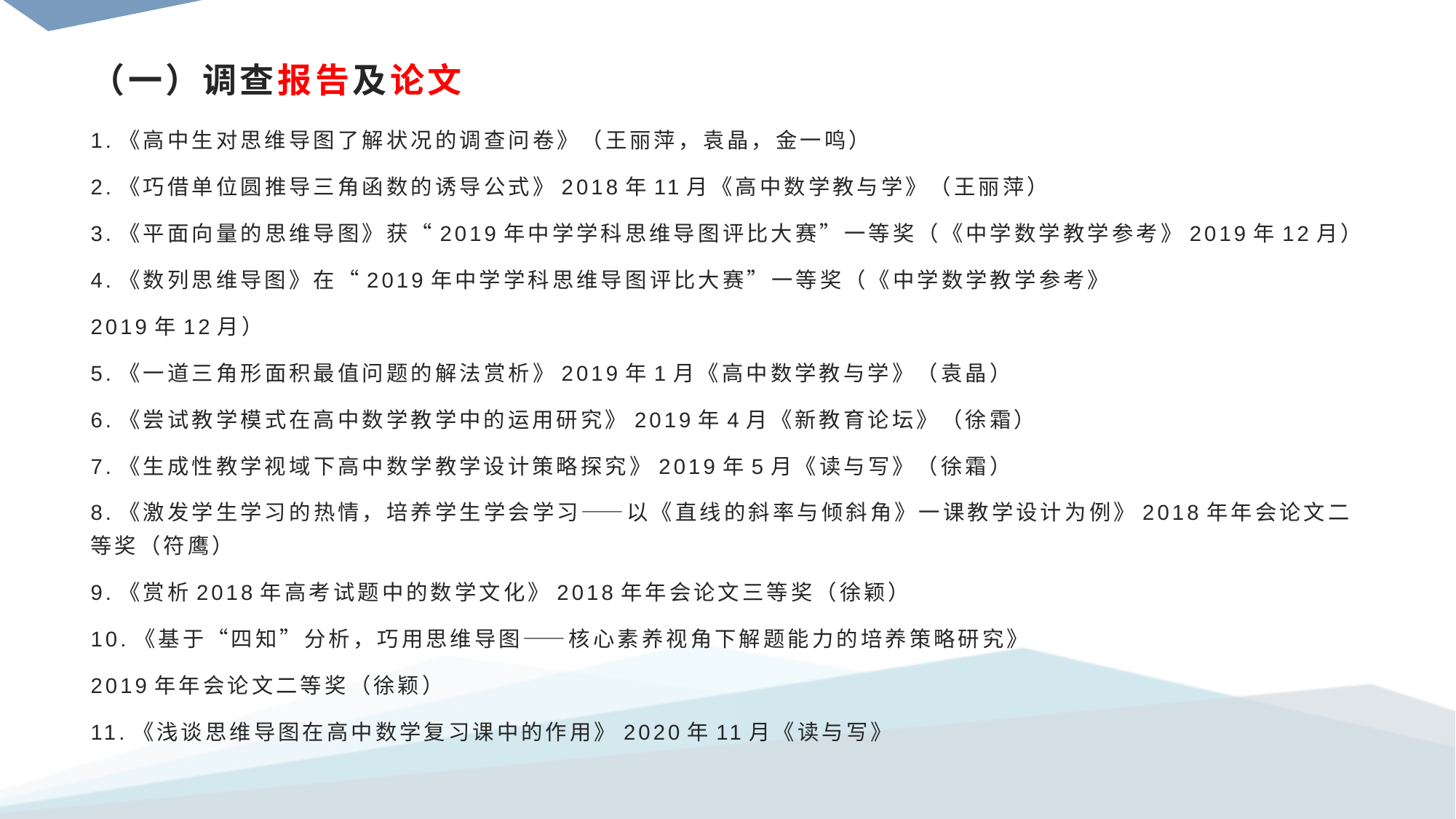

# （一）调查报告及论文
1.《高中生对思维导图了解状况的调查问卷》（王丽萍，袁晶，金一鸣）
2.《巧借单位圆推导三角函数的诱导公式》2018年11月《高中数学教与学》（王丽萍）
3.《平面向量的思维导图》获“2019年中学学科思维导图评比大赛”一等奖（《中学数学教学参考》2019年12月）
4.《数列思维导图》在“2019年中学学科思维导图评比大赛”一等奖（《中学数学教学参考》
2019年12月）
5.《一道三角形面积最值问题的解法赏析》2019年1月《高中数学教与学》（袁晶）
6.《尝试教学模式在高中数学教学中的运用研究》2019年4月《新教育论坛》（徐霜）
7.《生成性教学视域下高中数学教学设计策略探究》2019年5月《读与写》（徐霜）
8.《激发学生学习的热情，培养学生学会学习——以《直线的斜率与倾斜角》一课教学设计为例》2018年年会论文二等奖（符鹰）
9.《赏析2018年高考试题中的数学文化》2018年年会论文三等奖（徐颖）
10.《基于“四知”分析，巧用思维导图——核心素养视角下解题能力的培养策略研究》
2019年年会论文二等奖（徐颖）
11.《浅谈思维导图在高中数学复习课中的作用》2020年11月《读与写》